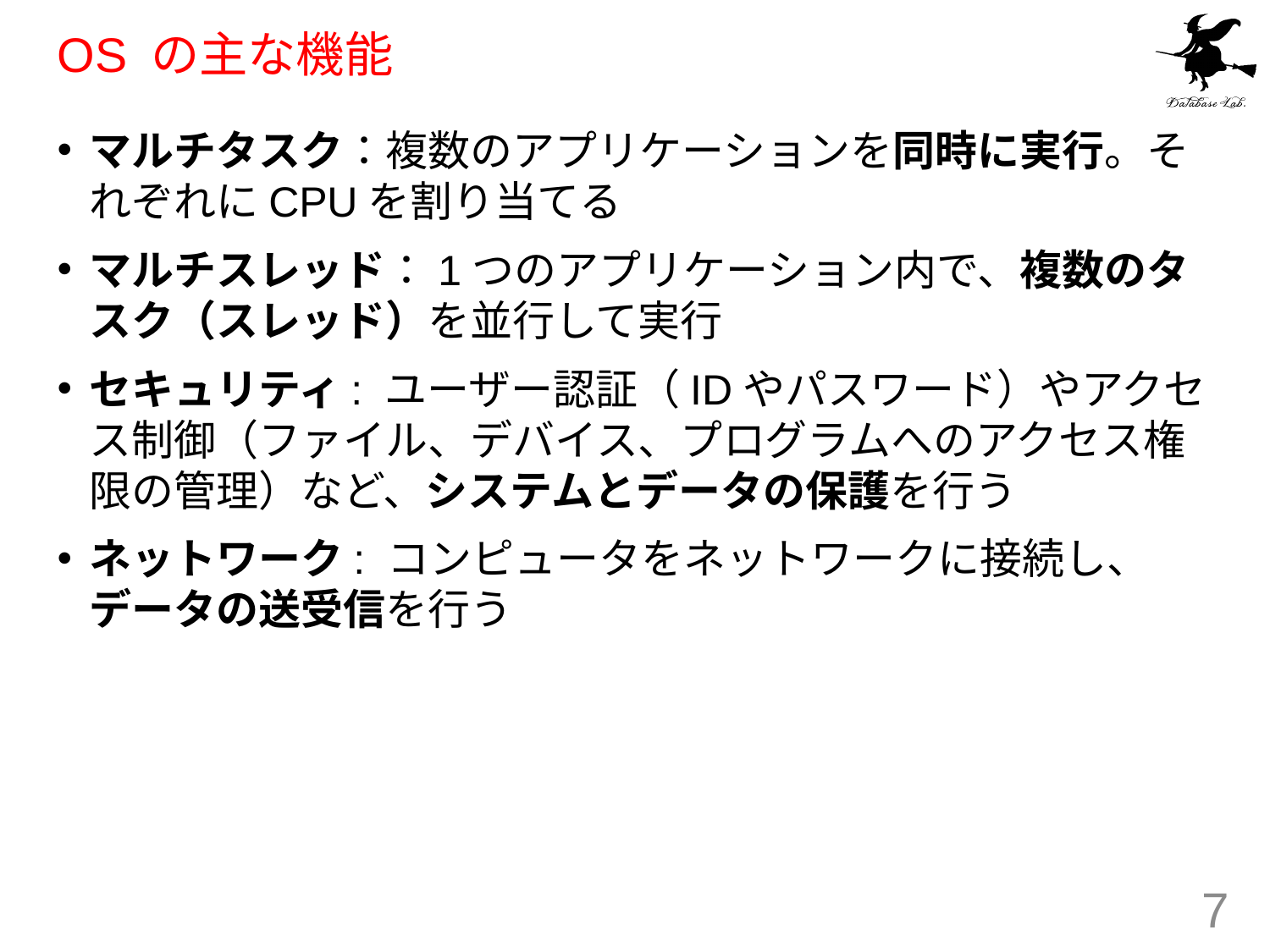

# OS の主な機能
マルチタスク：複数のアプリケーションを同時に実行。それぞれにCPUを割り当てる
マルチスレッド：1つのアプリケーション内で、複数のタスク（スレッド）を並行して実行
セキュリティ: ユーザー認証（IDやパスワード）やアクセス制御（ファイル、デバイス、プログラムへのアクセス権限の管理）など、システムとデータの保護を行う
ネットワーク: コンピュータをネットワークに接続し、データの送受信を行う
7